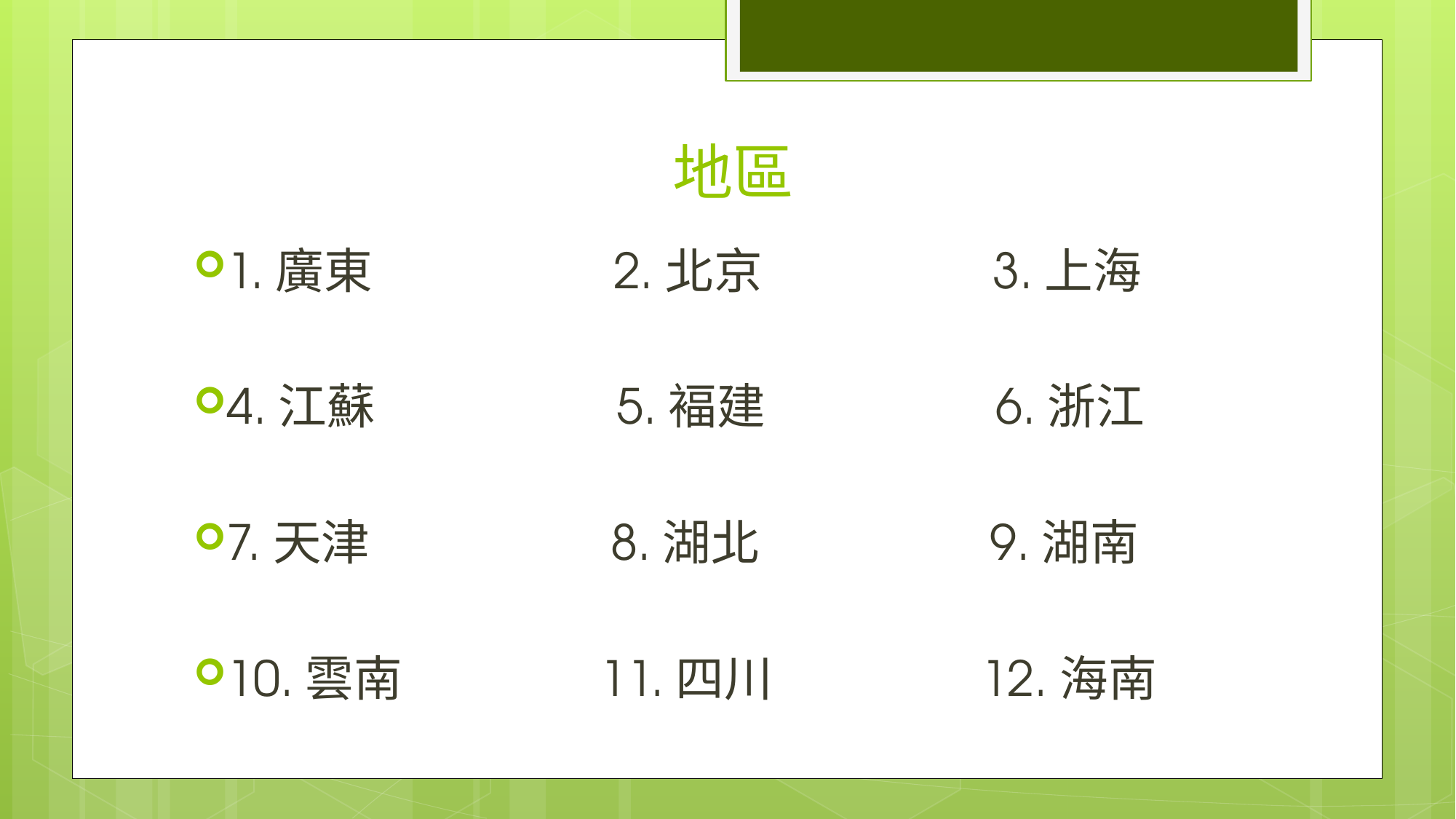

# 地區
1.廣東                     2.北京                    3.上海

4.江蘇                     5.褔建                    6.浙江

7.天津                     8.湖北                    9.湖南

10.雲南                 11.四川                  12.海南